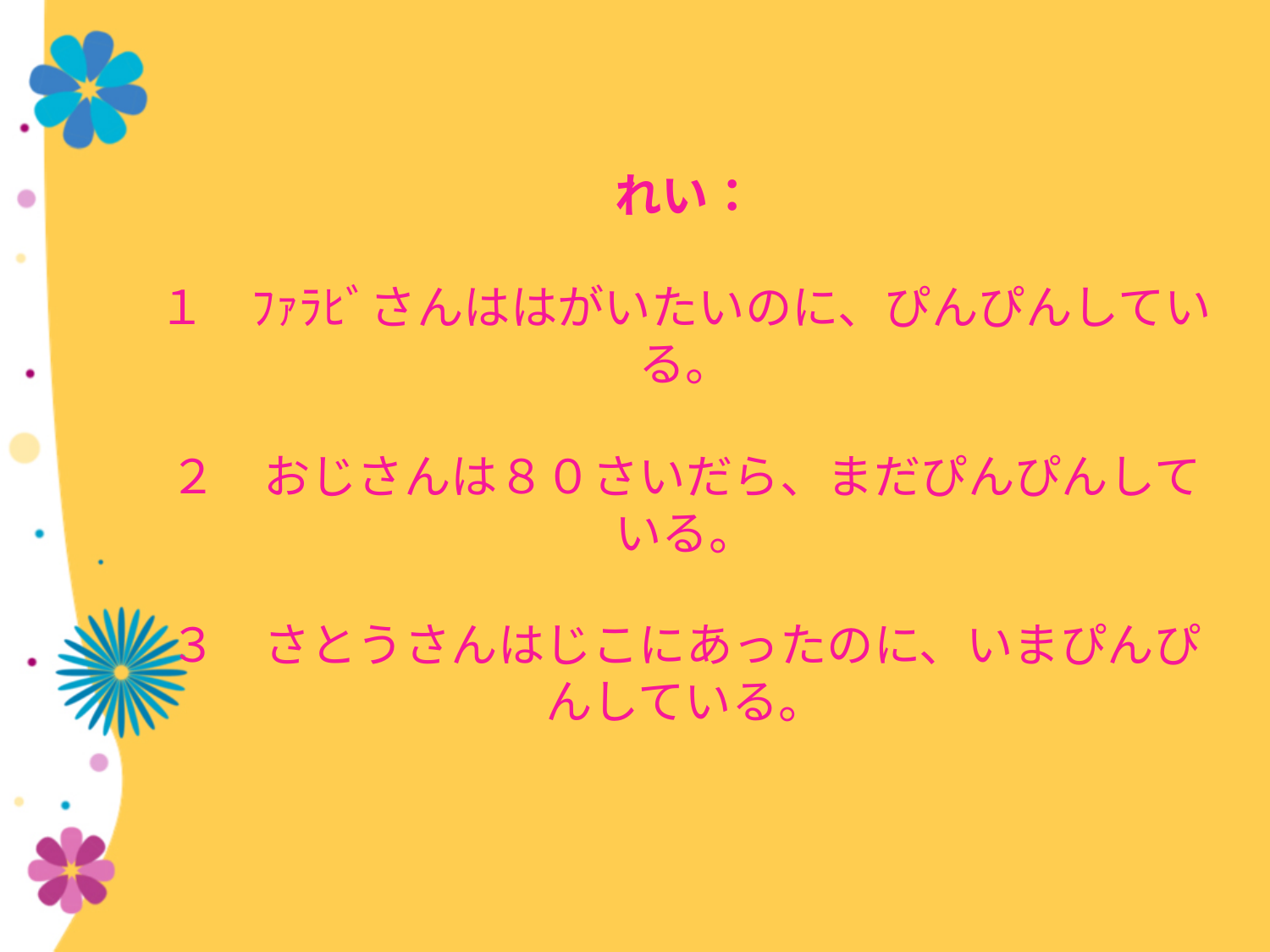

# れい： １　ﾌｧﾗﾋﾞさんははがいたいのに、ぴんぴんしている。 ２　おじさんは８０さいだら、まだぴんぴんしている。 ３　さとうさんはじこにあったのに、いまぴんぴんしている。